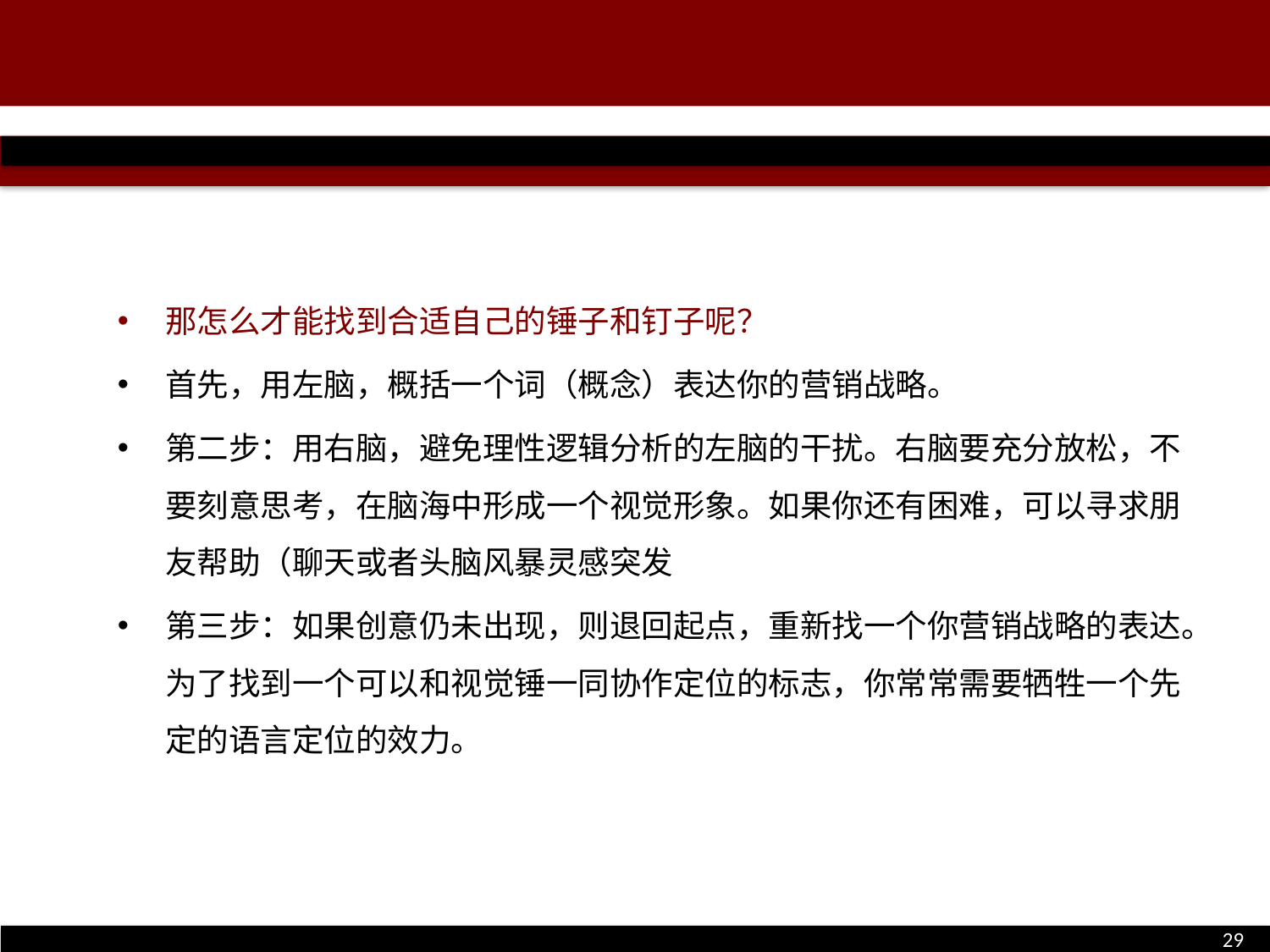

那怎么才能找到合适自己的锤子和钉子呢？
首先，用左脑，概括一个词（概念）表达你的营销战略。
第二步：用右脑，避免理性逻辑分析的左脑的干扰。右脑要充分放松，不要刻意思考，在脑海中形成一个视觉形象。如果你还有困难，可以寻求朋友帮助（聊天或者头脑风暴灵感突发
第三步：如果创意仍未出现，则退回起点，重新找一个你营销战略的表达。为了找到一个可以和视觉锤一同协作定位的标志，你常常需要牺牲一个先定的语言定位的效力。